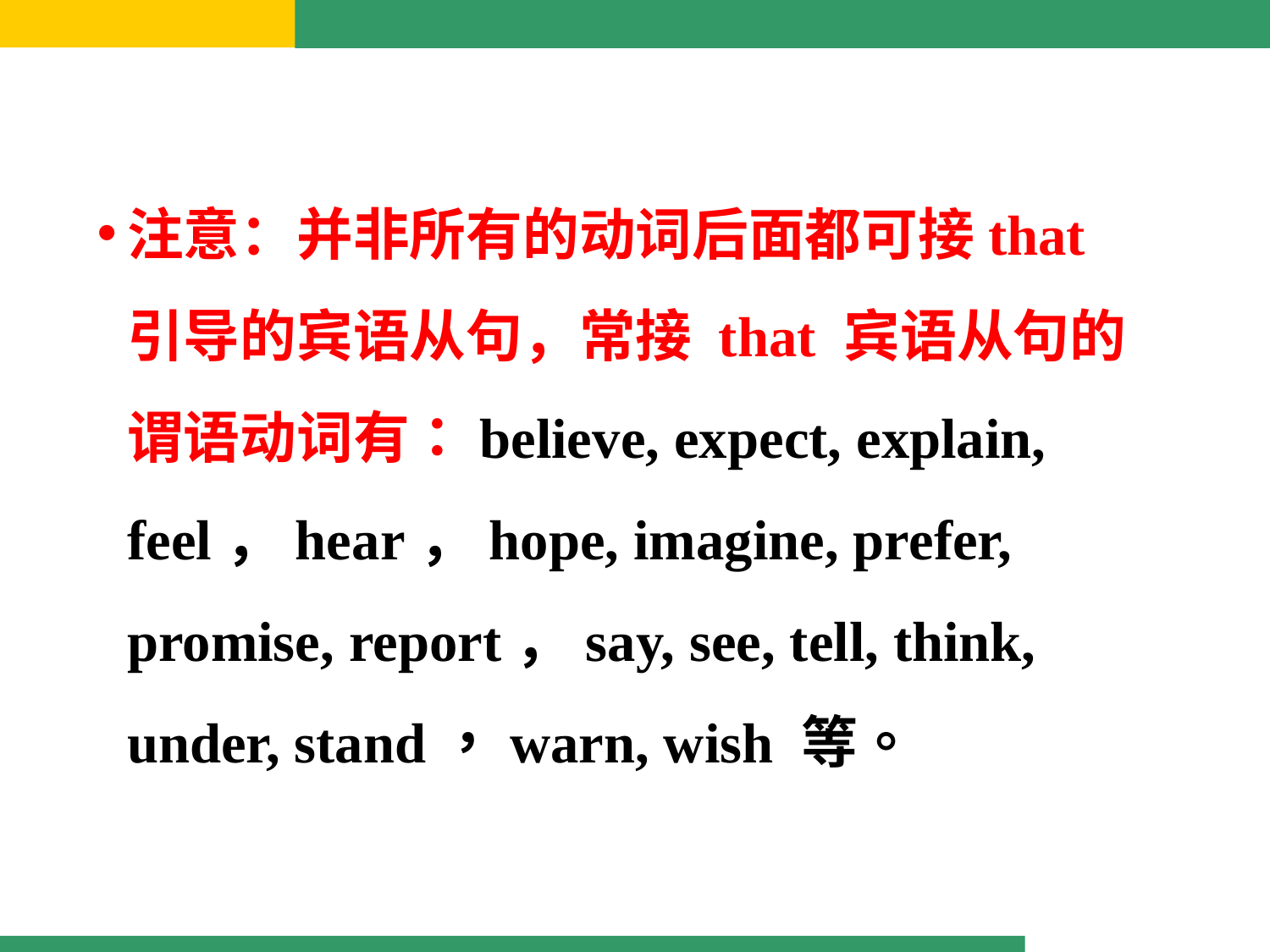

注意：并非所有的动词后面都可接that引导的宾语从句，常接 that 宾语从句的谓语动词有：believe, expect, explain, feel，hear，hope, imagine, prefer, promise, report，say, see, tell, think, under, stand，warn, wish 等。